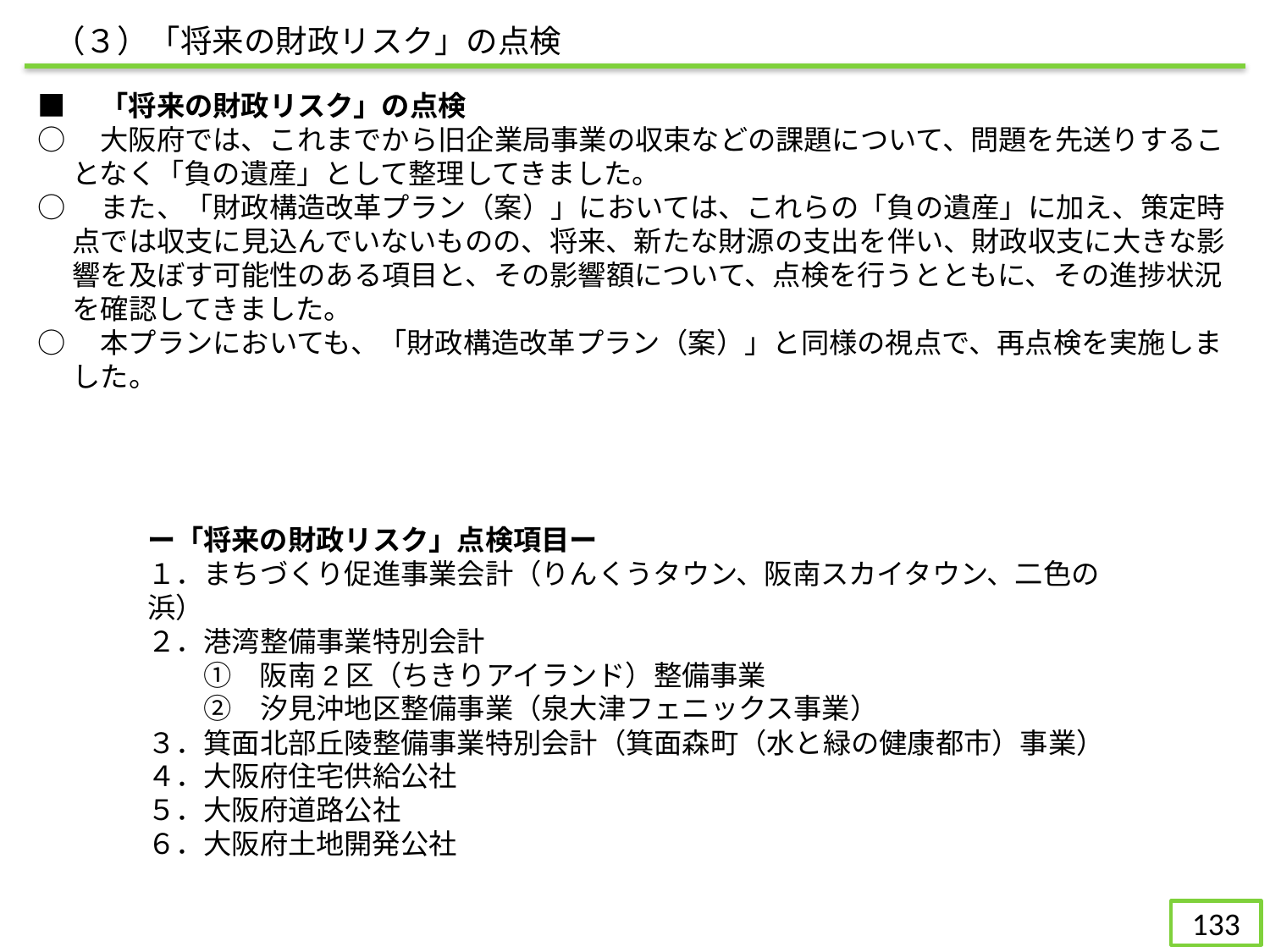

（３）「将来の財政リスク」の点検
■　「将来の財政リスク」の点検
○　大阪府では、これまでから旧企業局事業の収束などの課題について、問題を先送りすることなく「負の遺産」として整理してきました。
○　また、「財政構造改革プラン（案）」においては、これらの「負の遺産」に加え、策定時点では収支に見込んでいないものの、将来、新たな財源の支出を伴い、財政収支に大きな影響を及ぼす可能性のある項目と、その影響額について、点検を行うとともに、その進捗状況を確認してきました。
○　本プランにおいても、「財政構造改革プラン（案）」と同様の視点で、再点検を実施しました。
ー「将来の財政リスク」点検項目ー
１．まちづくり促進事業会計（りんくうタウン、阪南スカイタウン、二色の浜）
２．港湾整備事業特別会計
　　①　阪南2区（ちきりアイランド）整備事業
　　②　汐見沖地区整備事業（泉大津フェニックス事業）
３．箕面北部丘陵整備事業特別会計（箕面森町（水と緑の健康都市）事業）
４．大阪府住宅供給公社
５．大阪府道路公社
６．大阪府土地開発公社
133